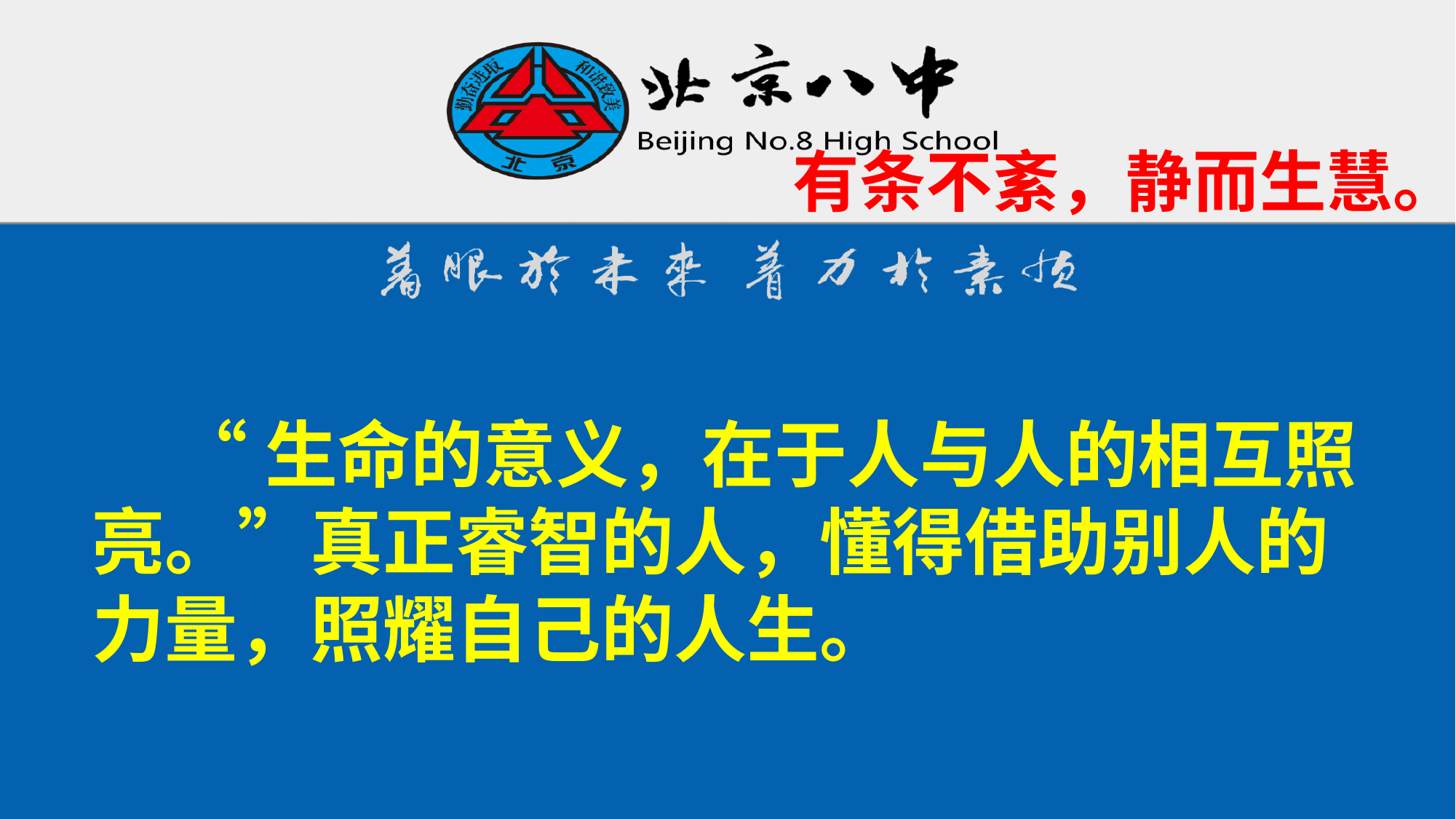

有条不紊，静而生慧。
     “生命的意义，在于人与人的相互照亮。”真正睿智的人，懂得借助别人的力量，照耀自己的人生。